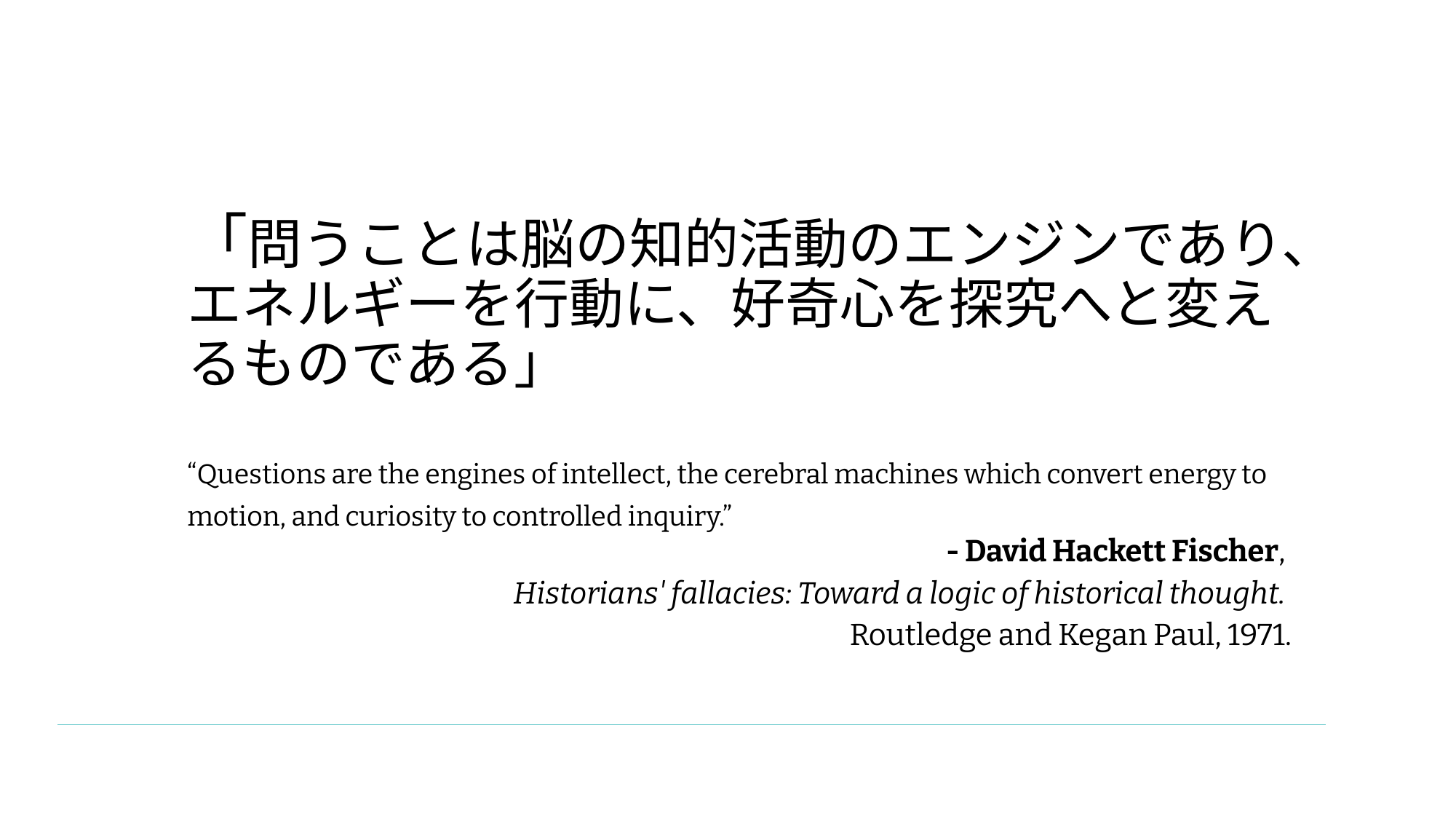

「問うことは脳の知的活動のエンジンであり、エネルギーを行動に、好奇心を探究へと変えるものである」

“Questions are the engines of intellect, the cerebral machines which convert energy to motion, and curiosity to controlled inquiry.”
- David Hackett Fischer,
  Historians' fallacies: Toward a logic of historical thought.
  Routledge and Kegan Paul, 1971.